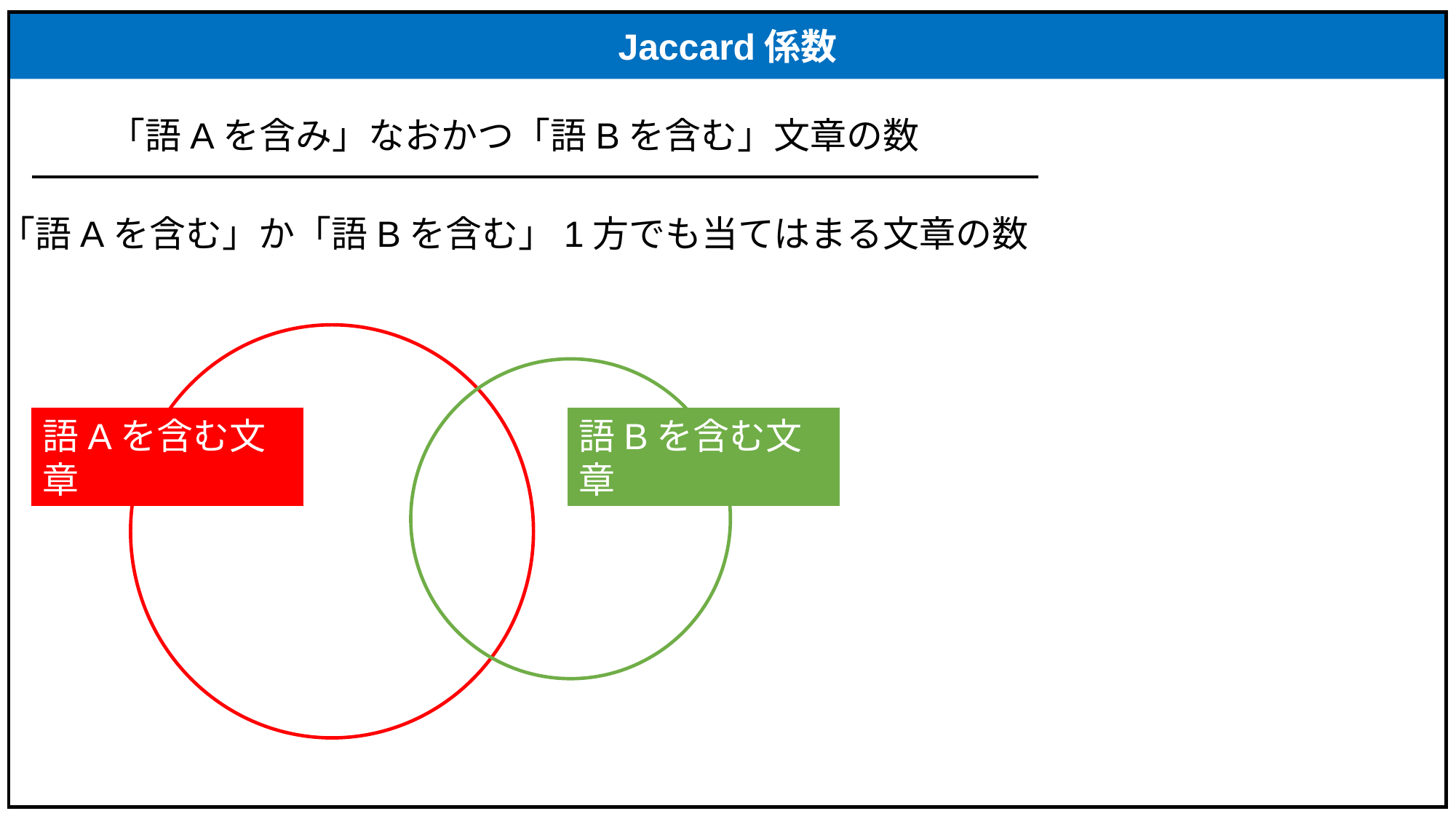

Jaccard係数
「語Aを含み」なおかつ「語Bを含む」文章の数
「語Aを含む」か「語Bを含む」1方でも当てはまる文章の数

語Aを含む文章
語Bを含む文章